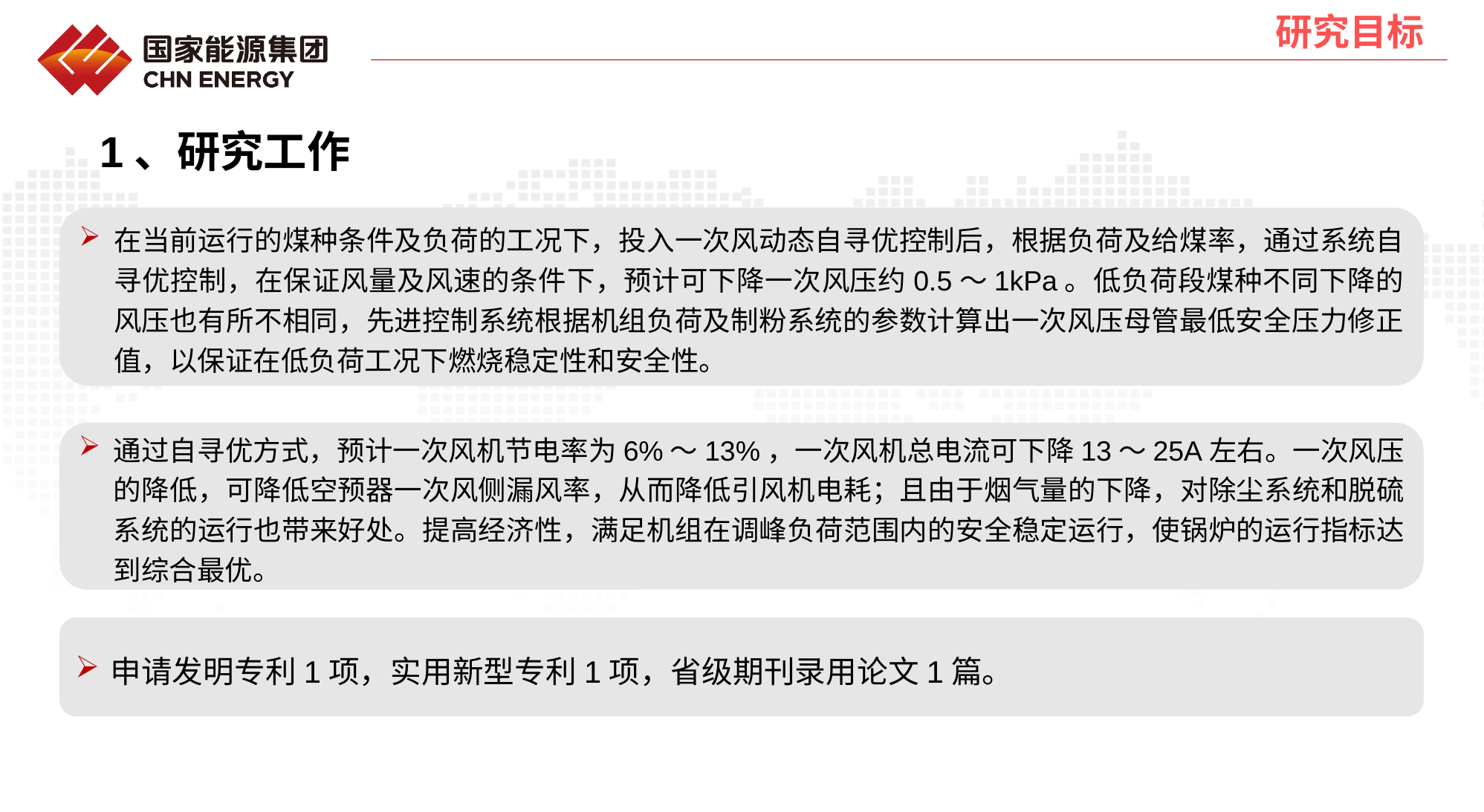

# 研究目标
1、研究工作
在当前运行的煤种条件及负荷的工况下，投入一次风动态自寻优控制后，根据负荷及给煤率，通过系统自寻优控制，在保证风量及风速的条件下，预计可下降一次风压约0.5～1kPa。低负荷段煤种不同下降的风压也有所不相同，先进控制系统根据机组负荷及制粉系统的参数计算出一次风压母管最低安全压力修正值，以保证在低负荷工况下燃烧稳定性和安全性。
通过自寻优方式，预计一次风机节电率为6%～13%，一次风机总电流可下降13～25A左右。一次风压的降低，可降低空预器一次风侧漏风率，从而降低引风机电耗；且由于烟气量的下降，对除尘系统和脱硫系统的运行也带来好处。提高经济性，满足机组在调峰负荷范围内的安全稳定运行，使锅炉的运行指标达到综合最优。
申请发明专利1项，实用新型专利1项，省级期刊录用论文1篇。